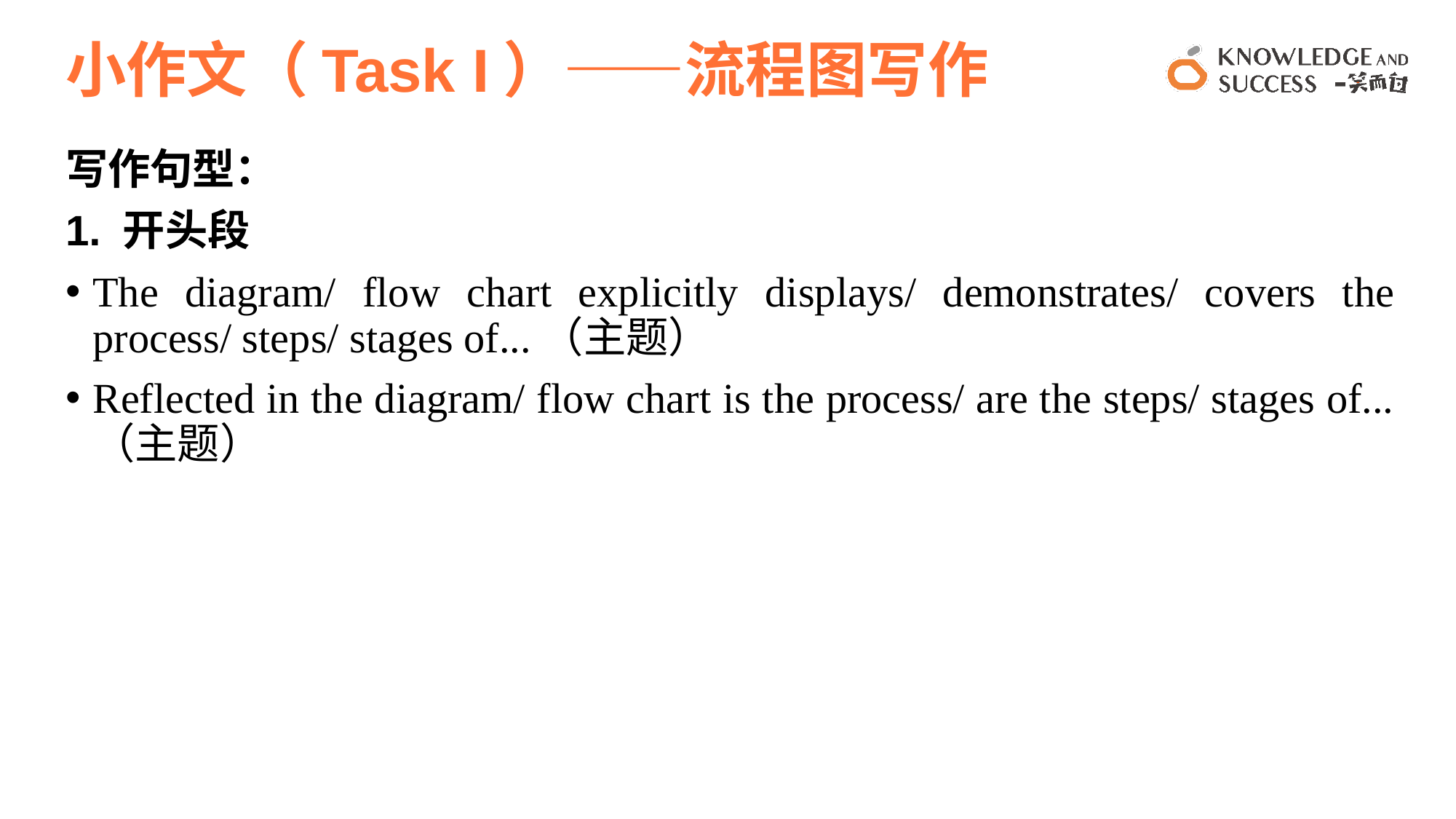

# 小作文（Task I）——流程图写作
写作句型：
1. 开头段
The diagram/ flow chart explicitly displays/ demonstrates/ covers the process/ steps/ stages of...（主题）
Reflected in the diagram/ flow chart is the process/ are the steps/ stages of... （主题）

36